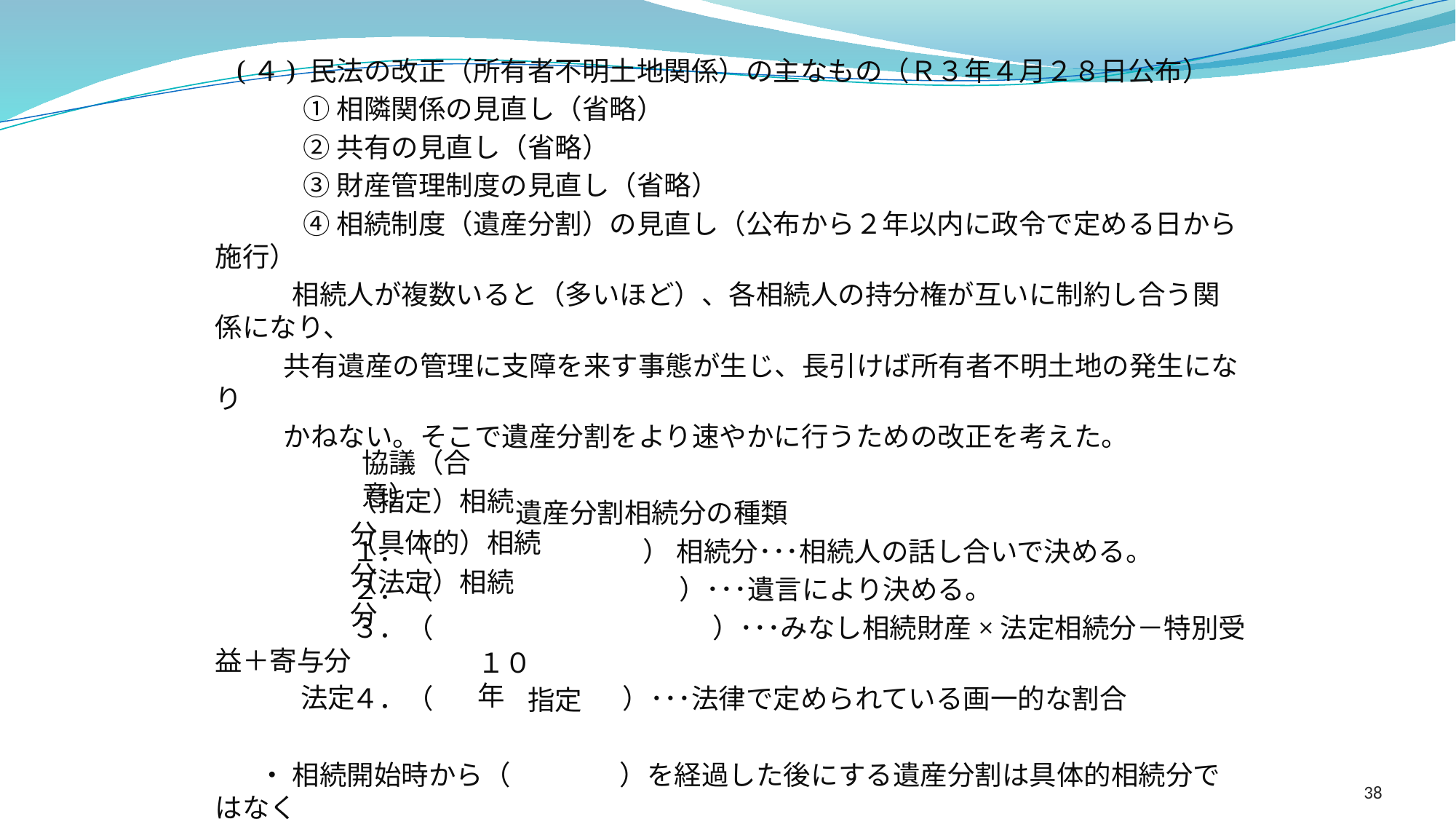

(４) 民法の改正（所有者不明土地関係）の主なもの（Ｒ３年４月２８日公布）
　　　 ① 相隣関係の見直し（省略）
　　　 ② 共有の見直し（省略）
　　　 ③ 財産管理制度の見直し（省略）
　　　 ④ 相続制度（遺産分割）の見直し（公布から２年以内に政令で定める日から施行）
      　 相続人が複数いると（多いほど）、各相続人の持分権が互いに制約し合う関係になり、
          共有遺産の管理に支障を来す事態が生じ、長引けば所有者不明土地の発生になり
          かねない。そこで遺産分割をより速やかに行うための改正を考えた。

　　　　　　　　　　　遺産分割相続分の種類
　　　　　１．（ 　　　　　　　  ） 相続分･･･相続人の話し合いで決める。
　　　　　２．（　　　　　　　　　）･･･遺言により決める。
　　　　　３．（　　　　　　　 　　　）･･･みなし相続財産×法定相続分－特別受益＋寄与分
　　　　　４．（　　             　　）･･･法律で定められている画一的な割合

      ・ 相続開始時から（　　　　）を経過した後にする遺産分割は具体的相続分ではなく
　　　 （　　　　）相続分又は（　　   ）相続分による（新民法９０４条の３）。ただし、相続人全員
　　　 が具体的相続分に合意した場合は、その遺産分割が可能。

る（新
　　　 預金通帳等のコピーや不動産の全部事項証明書も考えられる。

協議（合意）
（指定）相続分
（具体的）相続分
（法定）相続分
１０年
法定
指定
38